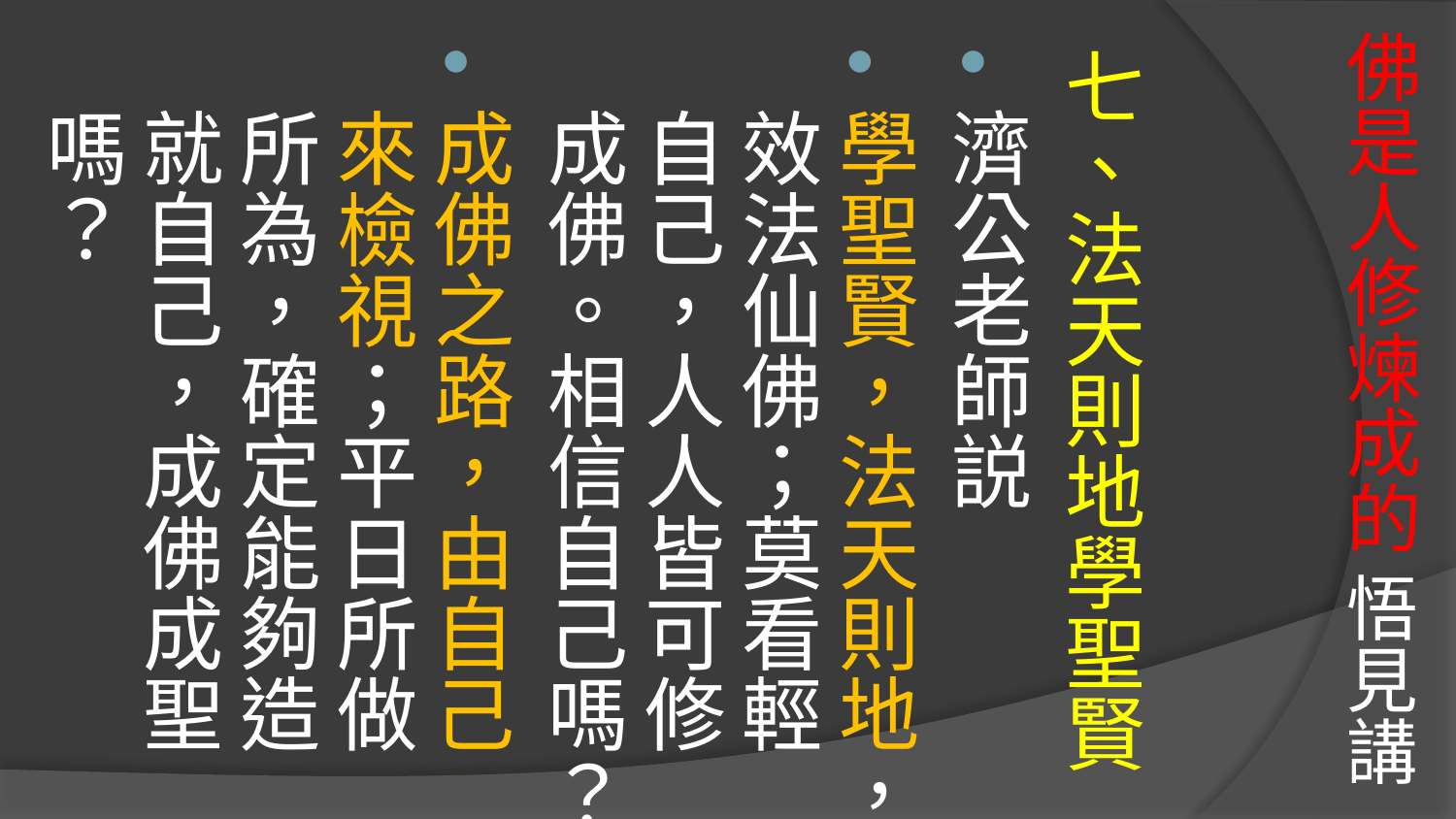

# 佛是人修煉成的 悟見講
七、法天則地學聖賢
濟公老師説
學聖賢，法天則地，效法仙佛；莫看輕自己，人人皆可修成佛。相信自己嗎？
成佛之路，由自己來檢視；平日所做所為，確定能夠造就自己，成佛成聖嗎？